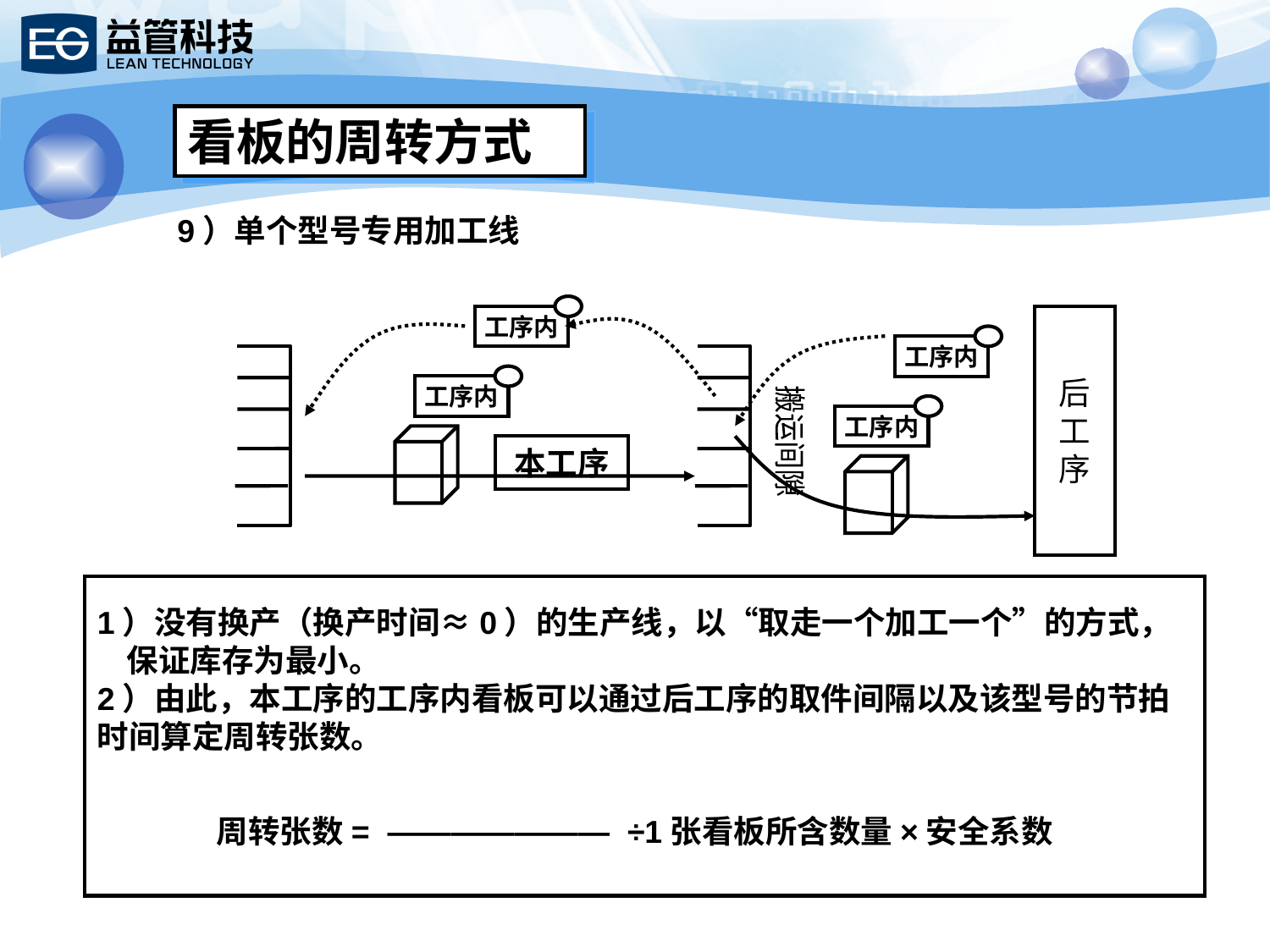

看板的周转方式
9）单个型号专用加工线
前工序完成品
取件商店

工序内
后工序

本工序商店

工序内

工序内

工序内

搬运间隙
本工序

1）没有换产（换产时间≈0）的生产线，以“取走一个加工一个”的方式，
   保证库存为最小。
2）由此，本工序的工序内看板可以通过后工序的取件间隔以及该型号的节拍时间算定周转张数。

周转张数=  ———————  ÷1张看板所含数量×安全系数
搬运间隔

节拍时间